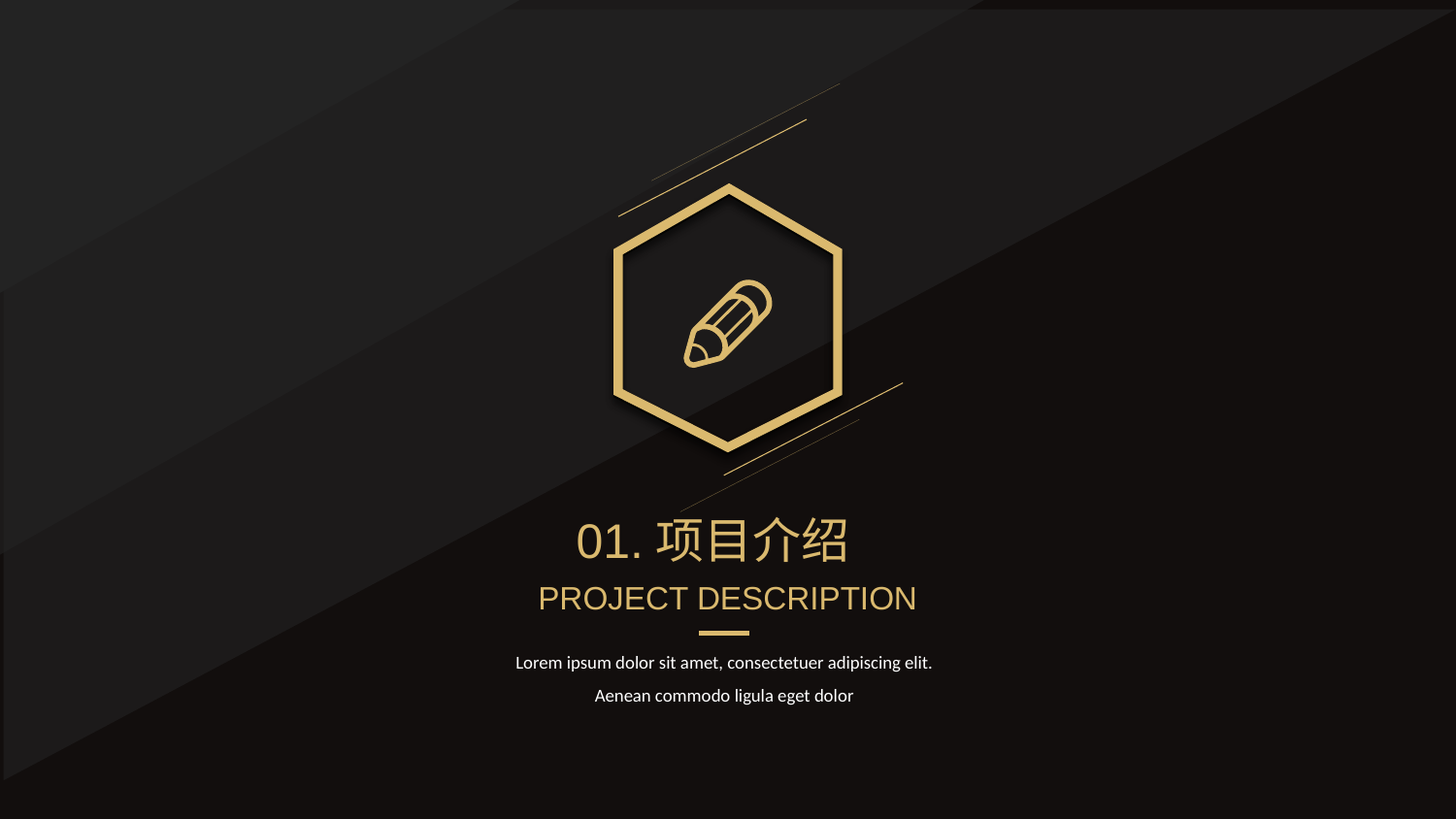

01.项目介绍
PROJECT DESCRIPTION
Lorem ipsum dolor sit amet, consectetuer adipiscing elit. Aenean commodo ligula eget dolor